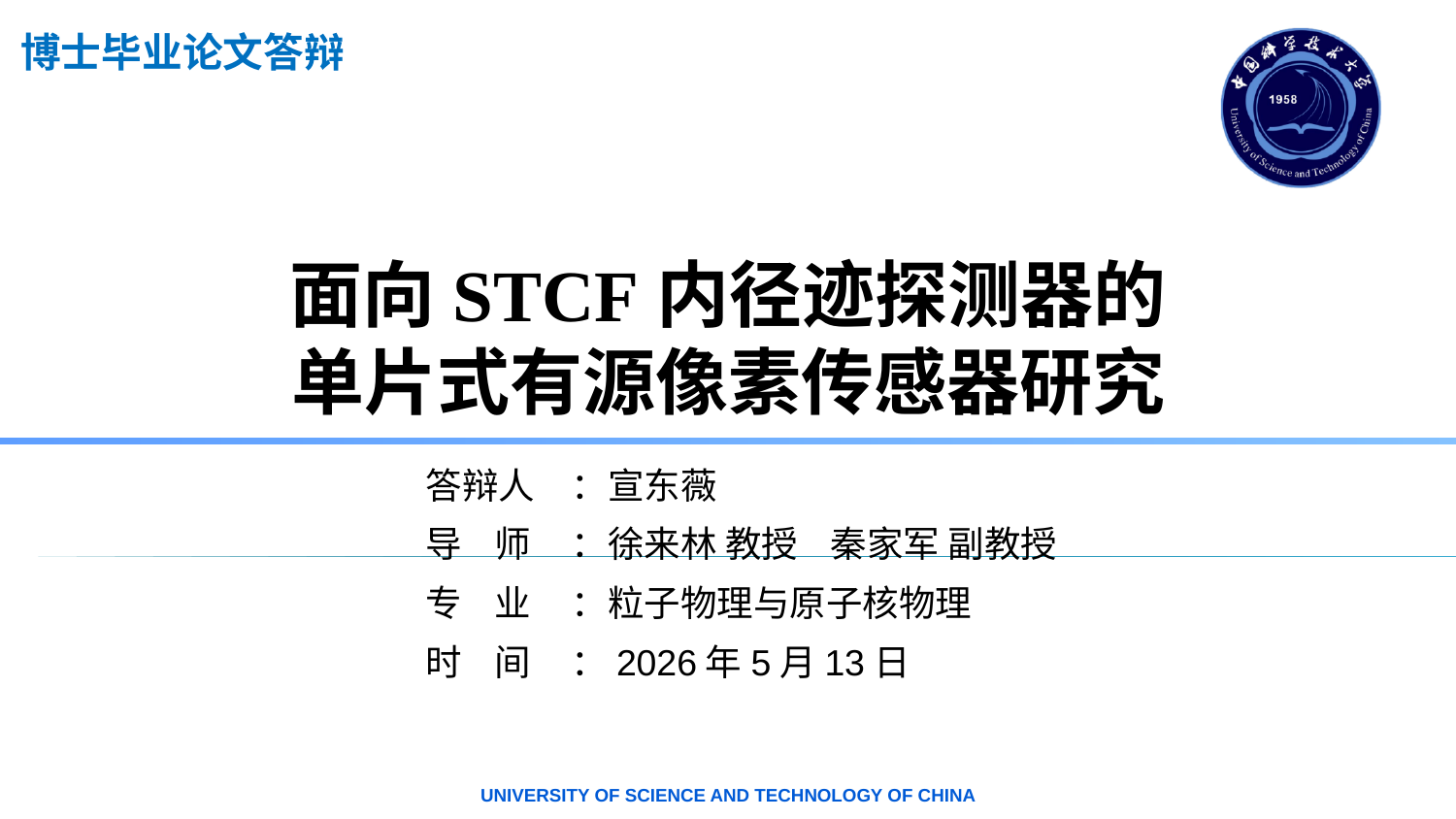

博士毕业论文答辩
# 面向STCF内径迹探测器的单片式有源像素传感器研究
答辩人	：宣东薇
导    师	：徐来林 教授    秦家军 副教授
专    业	：粒子物理与原子核物理
时    间	：2026年5月13日